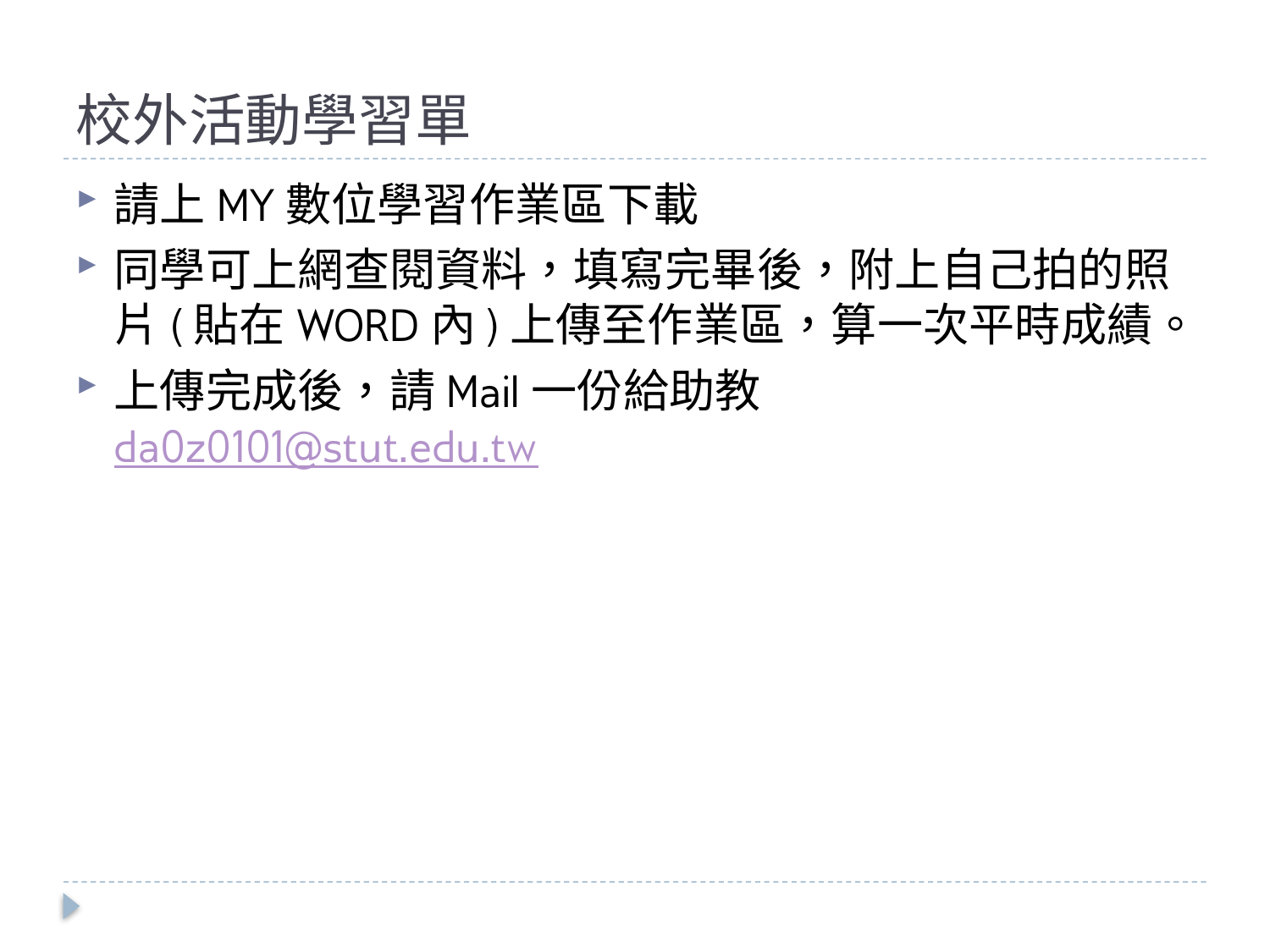

# 校外活動學習單
請上MY數位學習作業區下載
同學可上網查閱資料，填寫完畢後，附上自己拍的照片(貼在WORD內)上傳至作業區，算一次平時成績。
上傳完成後，請Mail一份給助教
da0z0101@stut.edu.tw